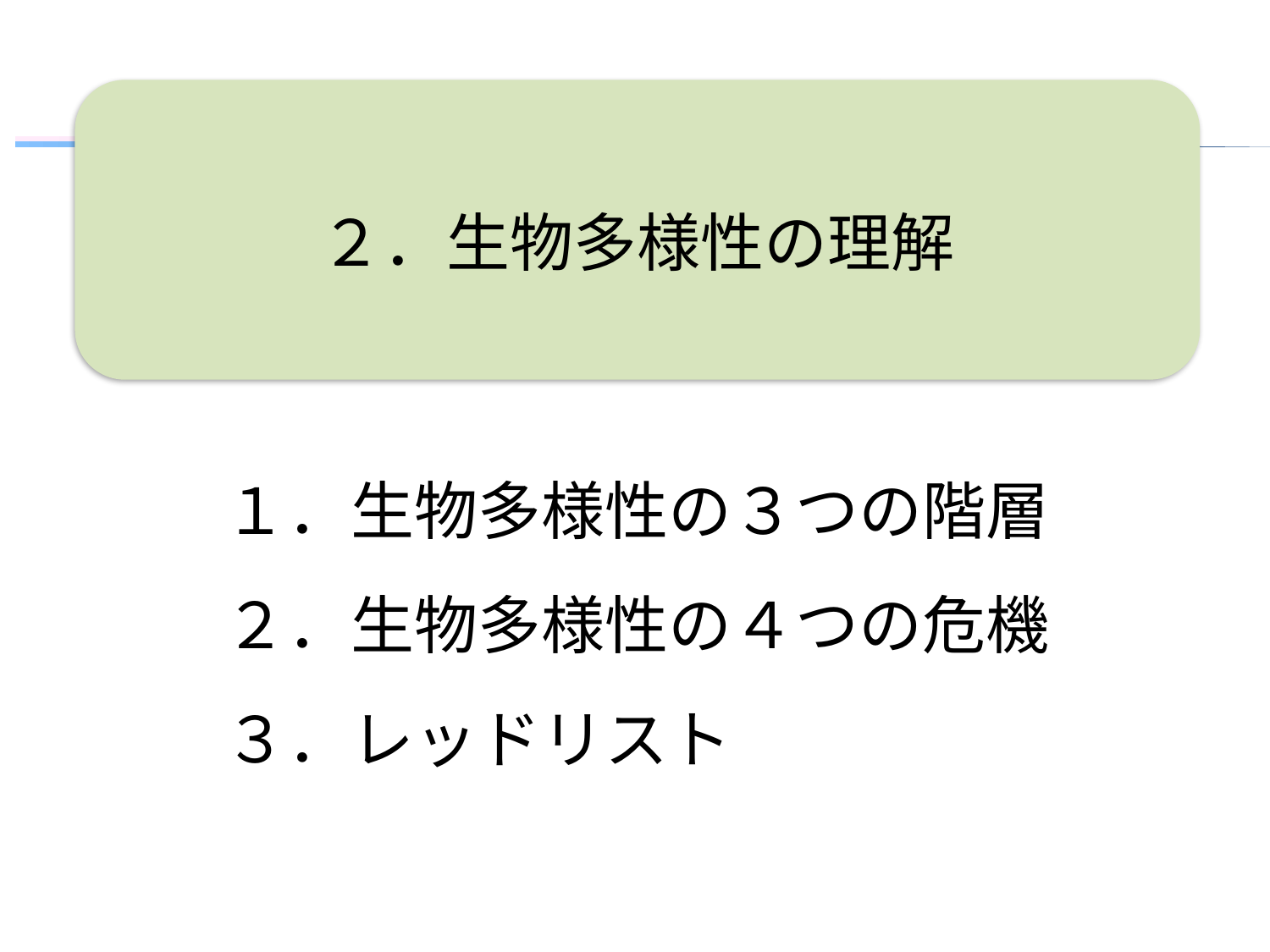

２．生物多様性の理解
１．生物多様性の３つの階層
２．生物多様性の４つの危機
３．レッドリスト